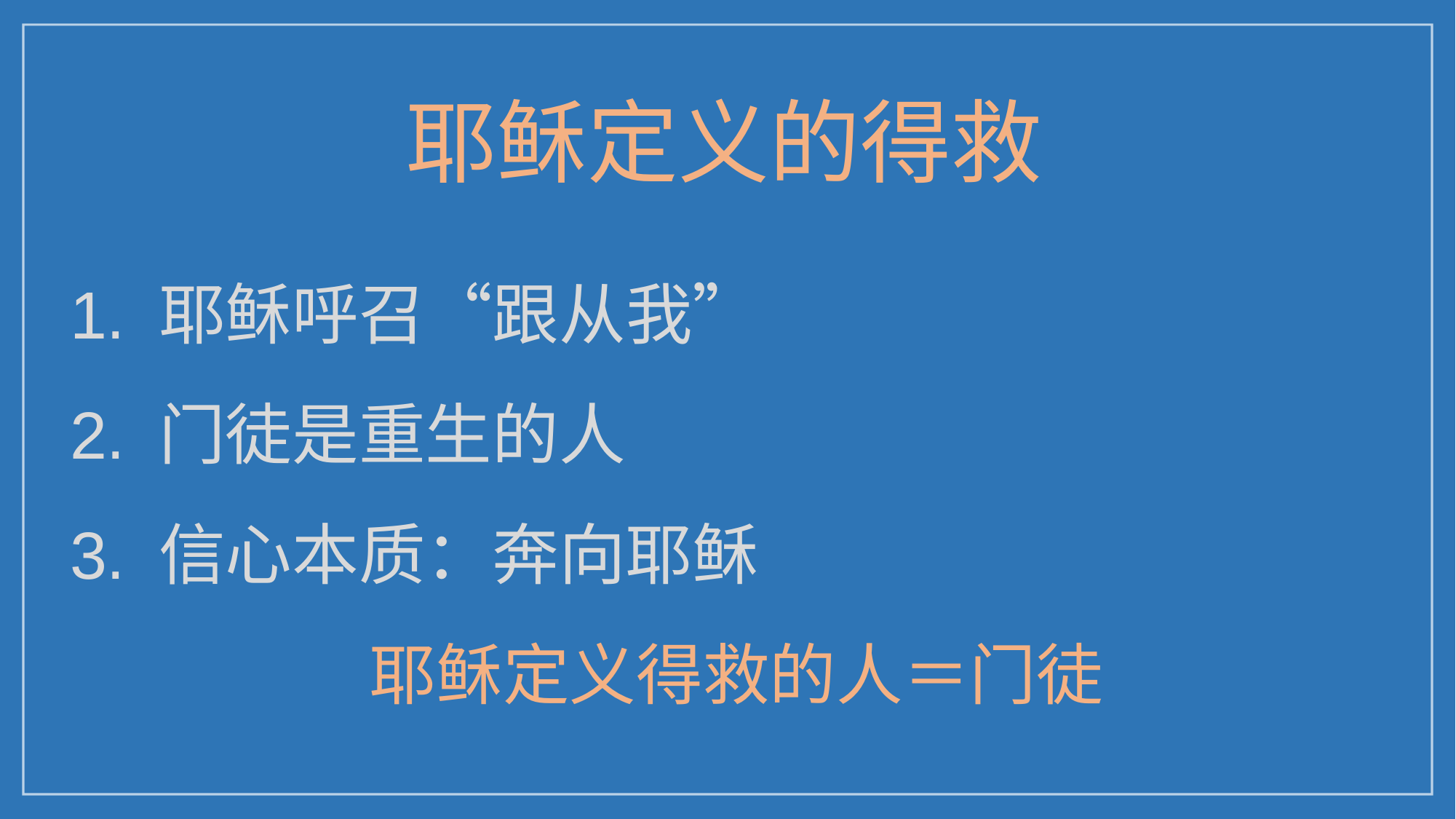

耶稣定义的得救
耶稣呼召“跟从我”
门徒是重生的人
信心本质：奔向耶稣
耶稣定义得救的人＝门徒